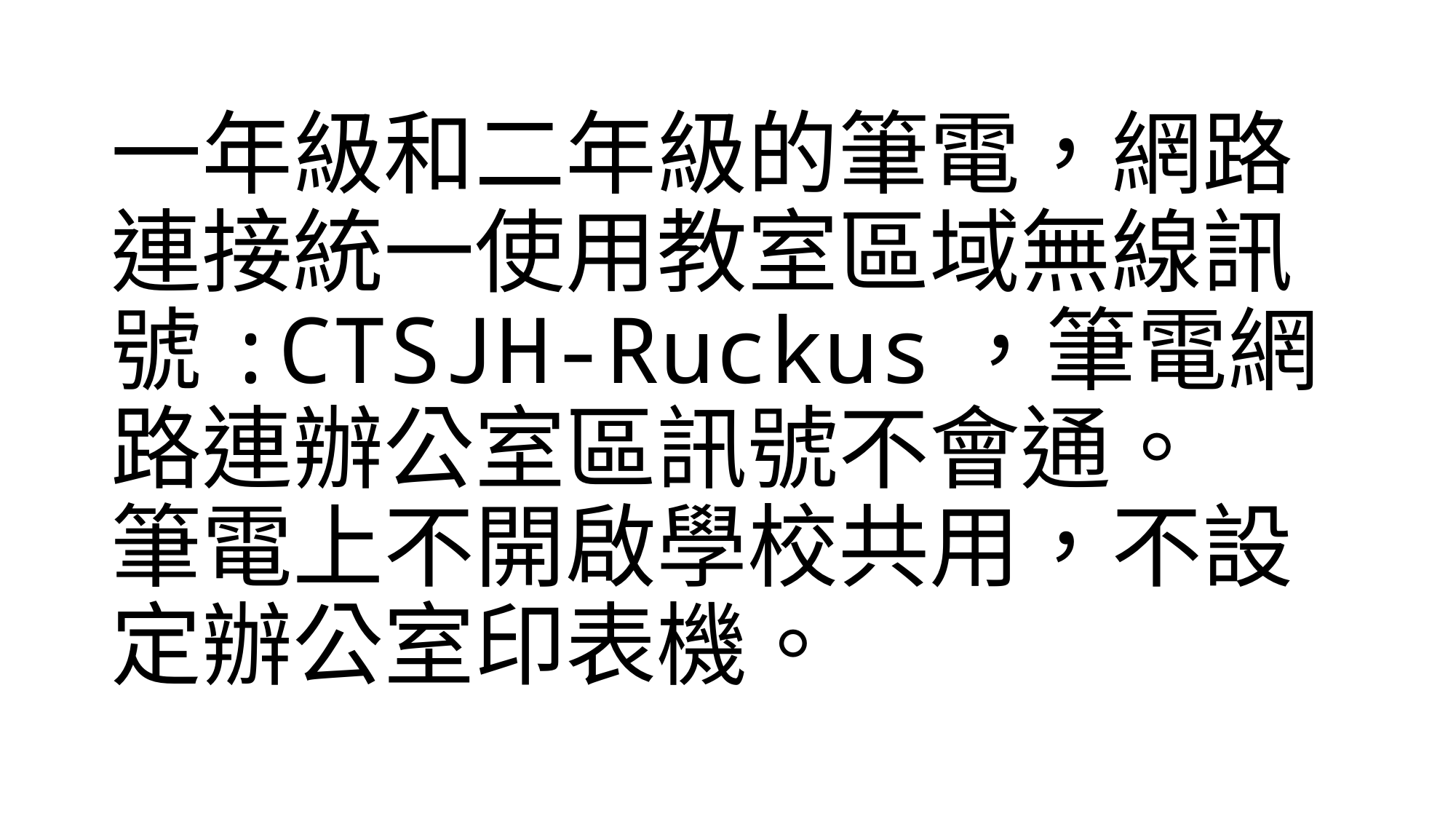

# 一年級和二年級的筆電，網路連接統一使用教室區域無線訊號:CTSJH-Ruckus，筆電網路連辦公室區訊號不會通。 筆電上不開啟學校共用，不設定辦公室印表機。